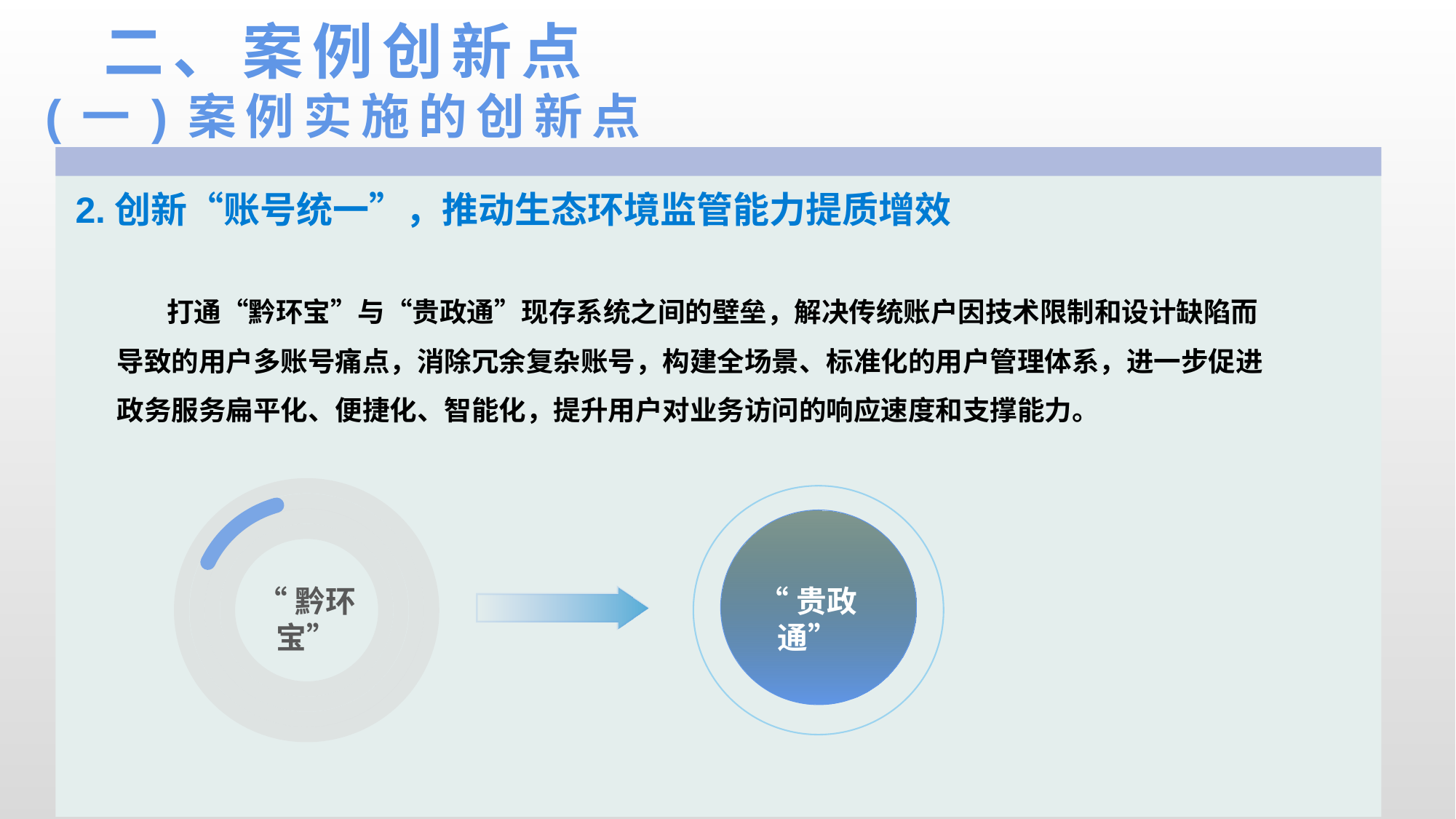

二、案例创新点
(一)案例实施的创新点

2.创新“账号统一”，推动生态环境监管能力提质增效
       打通“黔环宝”与“贵政通”现存系统之间的壁垒，解决传统账户因技术限制和设计缺陷而导致的用户多账号痛点，消除冗余复杂账号，构建全场景、标准化的用户管理体系，进一步促进政务服务扁平化、便捷化、智能化，提升用户对业务访问的响应速度和支撑能力。

“黔环宝”

“贵政通”